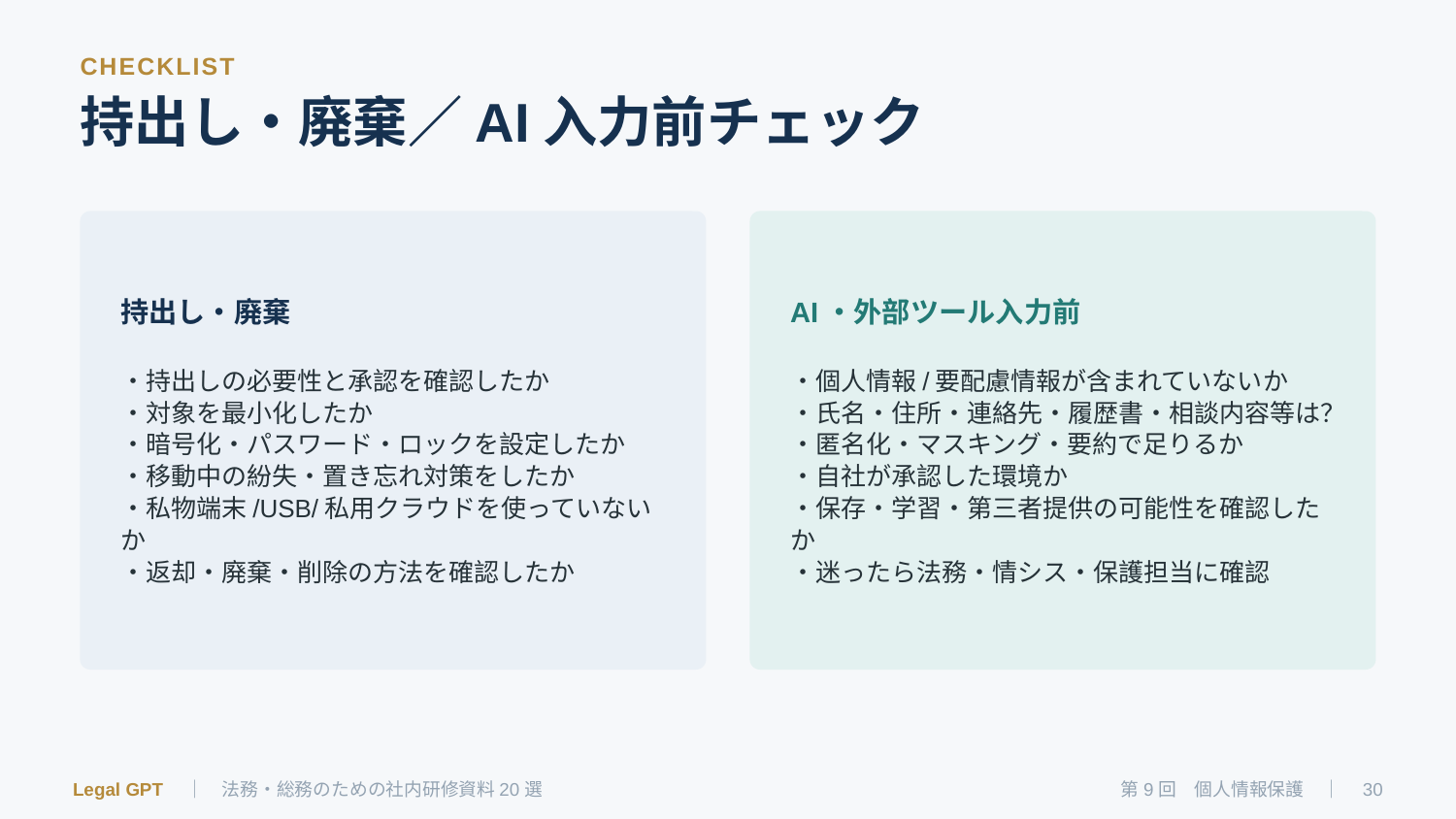

CHECKLIST
持出し・廃棄／AI入力前チェック

持出し・廃棄

・持出しの必要性と承認を確認したか
・対象を最小化したか
・暗号化・パスワード・ロックを設定したか
・移動中の紛失・置き忘れ対策をしたか
・私物端末/USB/私用クラウドを使っていないか
・返却・廃棄・削除の方法を確認したか
AI・外部ツール入力前

・個人情報/要配慮情報が含まれていないか
・氏名・住所・連絡先・履歴書・相談内容等は？
・匿名化・マスキング・要約で足りるか
・自社が承認した環境か
・保存・学習・第三者提供の可能性を確認したか
・迷ったら法務・情シス・保護担当に確認
Legal GPT　｜　法務・総務のための社内研修資料20選
第9回　個人情報保護　｜　30